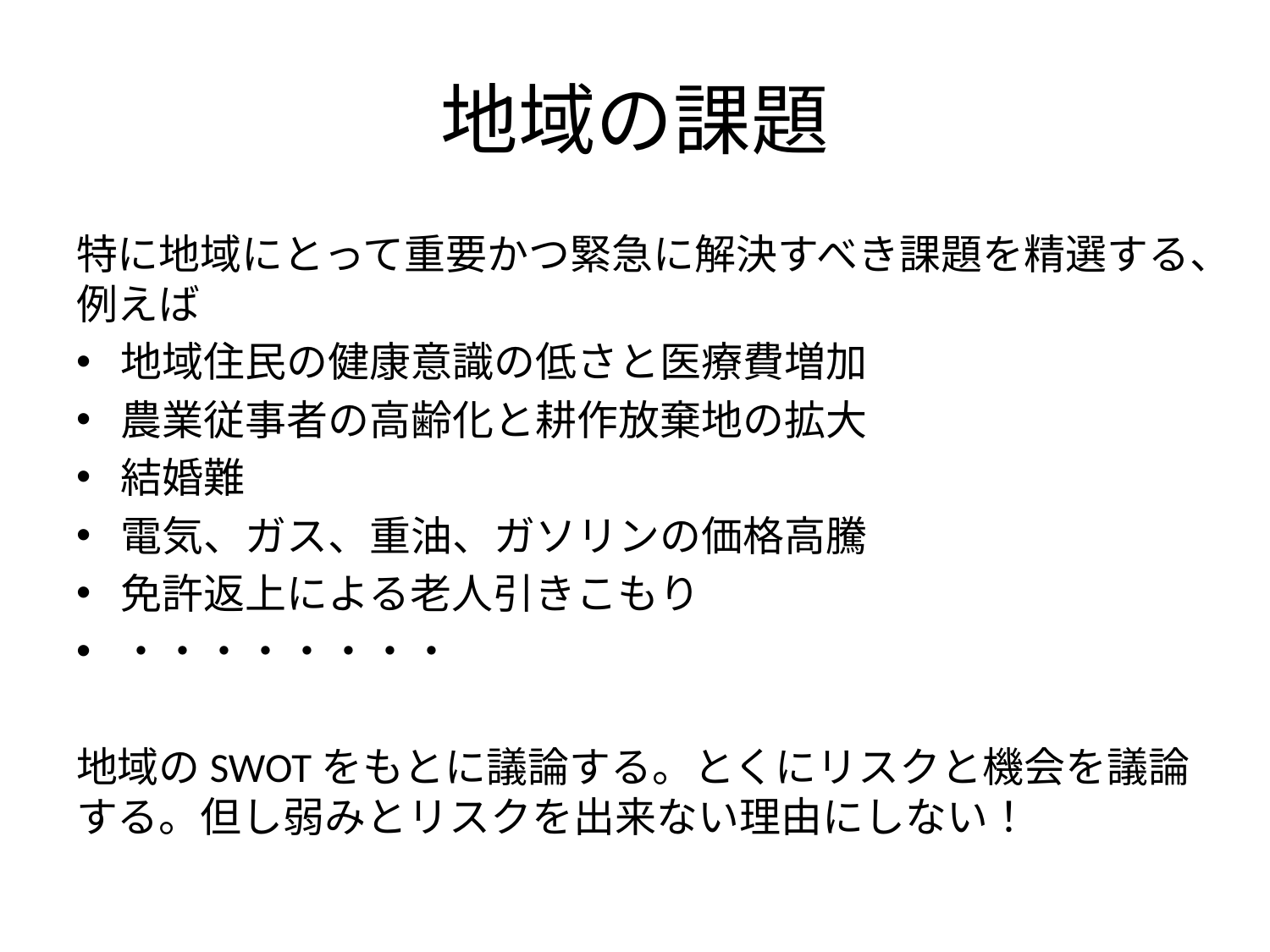

# 地域の課題
特に地域にとって重要かつ緊急に解決すべき課題を精選する、例えば
地域住民の健康意識の低さと医療費増加
農業従事者の高齢化と耕作放棄地の拡大
結婚難
電気、ガス、重油、ガソリンの価格高騰
免許返上による老人引きこもり
・・・・・・・・

地域のSWOTをもとに議論する。とくにリスクと機会を議論する。但し弱みとリスクを出来ない理由にしない！